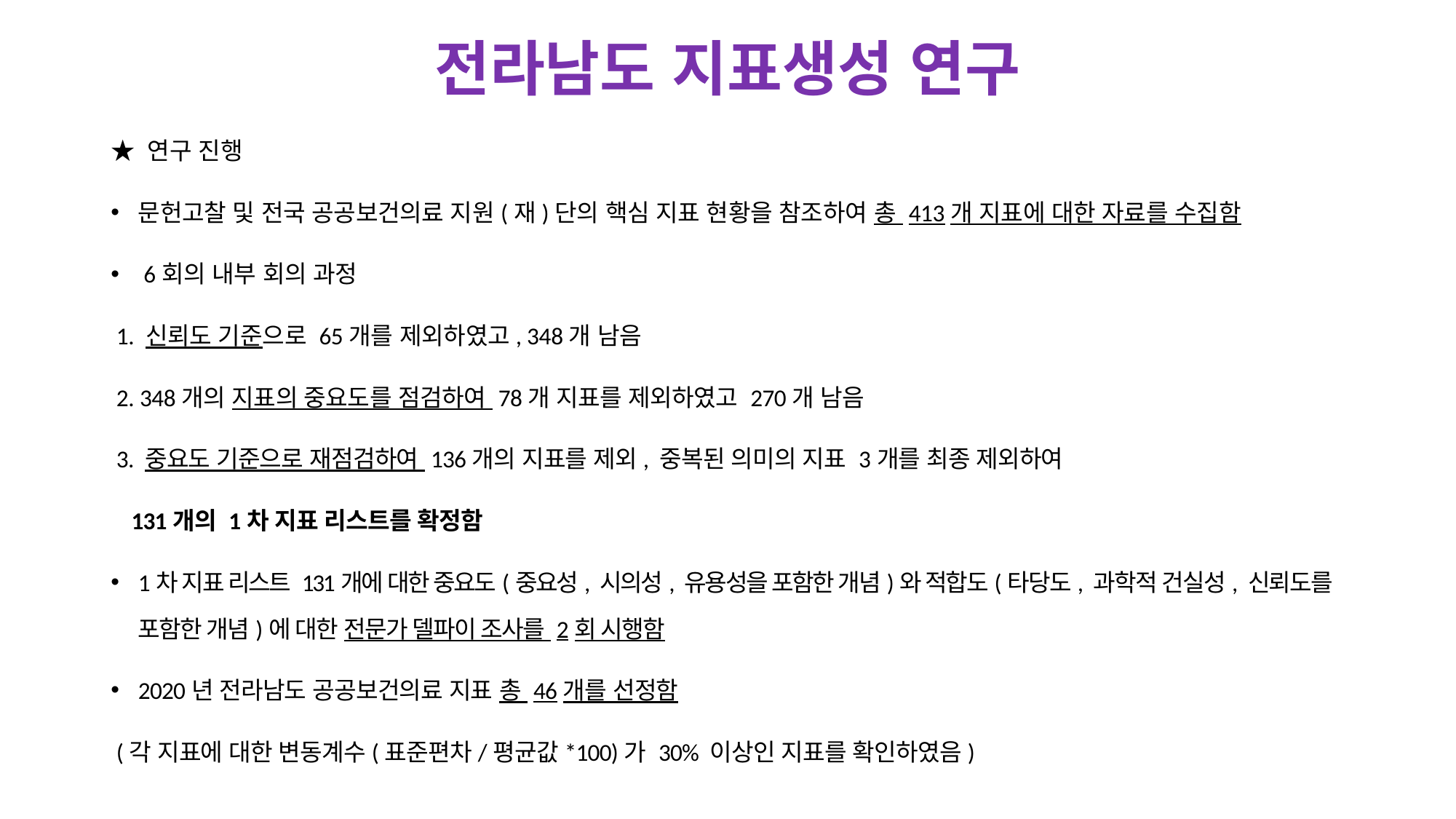

# 전라남도 지표생성 연구
★ 연구 진행
문헌고찰 및 전국 공공보건의료 지원(재)단의 핵심 지표 현황을 참조하여 총 413개 지표에 대한 자료를 수집함
 6회의 내부 회의 과정
 1. 신뢰도 기준으로 65개를 제외하였고, 348개 남음
 2. 348개의 지표의 중요도를 점검하여 78개 지표를 제외하였고 270개 남음
 3. 중요도 기준으로 재점검하여 136개의 지표를 제외, 중복된 의미의 지표 3개를 최종 제외하여
    131개의 1차 지표 리스트를 확정함
1차 지표 리스트 131개에 대한 중요도(중요성, 시의성, 유용성을 포함한 개념)와 적합도(타당도, 과학적 건실성, 신뢰도를 포함한 개념)에 대한 전문가 델파이 조사를 2회 시행함
2020년 전라남도 공공보건의료 지표 총 46개를 선정함
 (각 지표에 대한 변동계수(표준편차/평균값*100)가 30% 이상인 지표를 확인하였음)